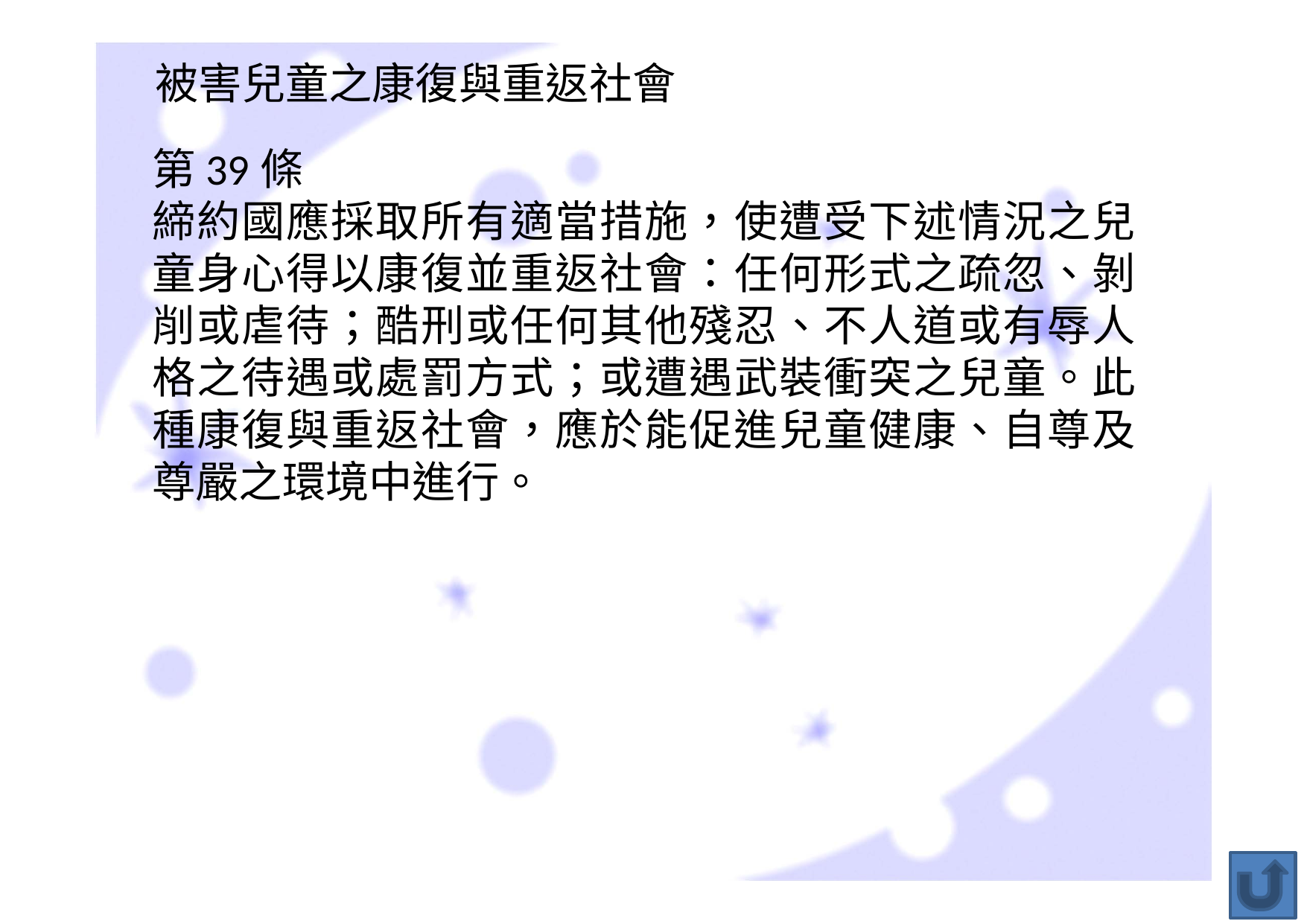

被害兒童之康復與重返社會
第39條
締約國應採取所有適當措施，使遭受下述情況之兒童身心得以康復並重返社會：任何形式之疏忽、剝削或虐待；酷刑或任何其他殘忍、不人道或有辱人格之待遇或處罰方式；或遭遇武裝衝突之兒童。此種康復與重返社會，應於能促進兒童健康、自尊及尊嚴之環境中進行。